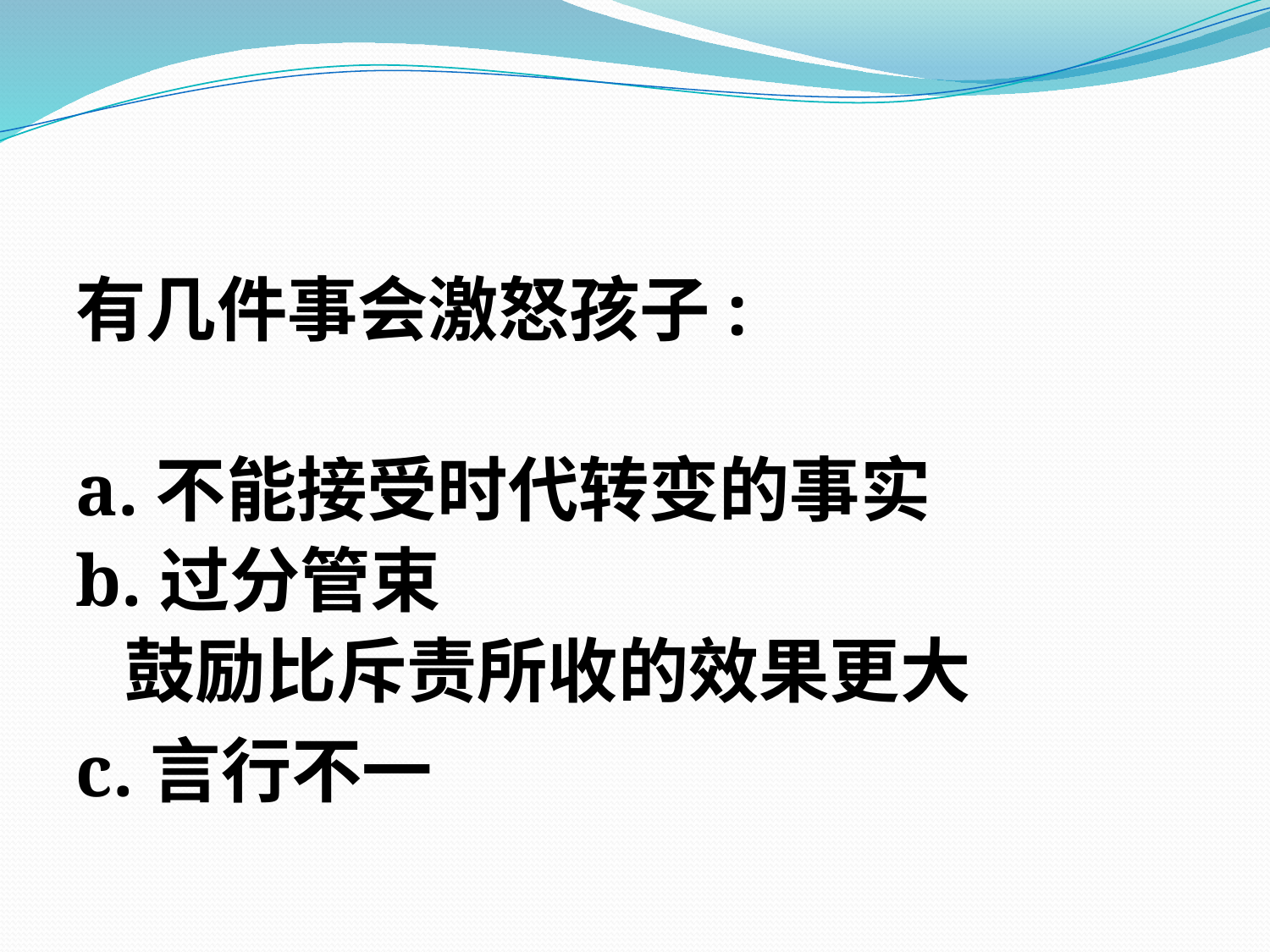

#
有几件事会激怒孩子:

a.不能接受时代转变的事实
b.过分管束
  鼓励比斥责所收的效果更大
c.言行不一